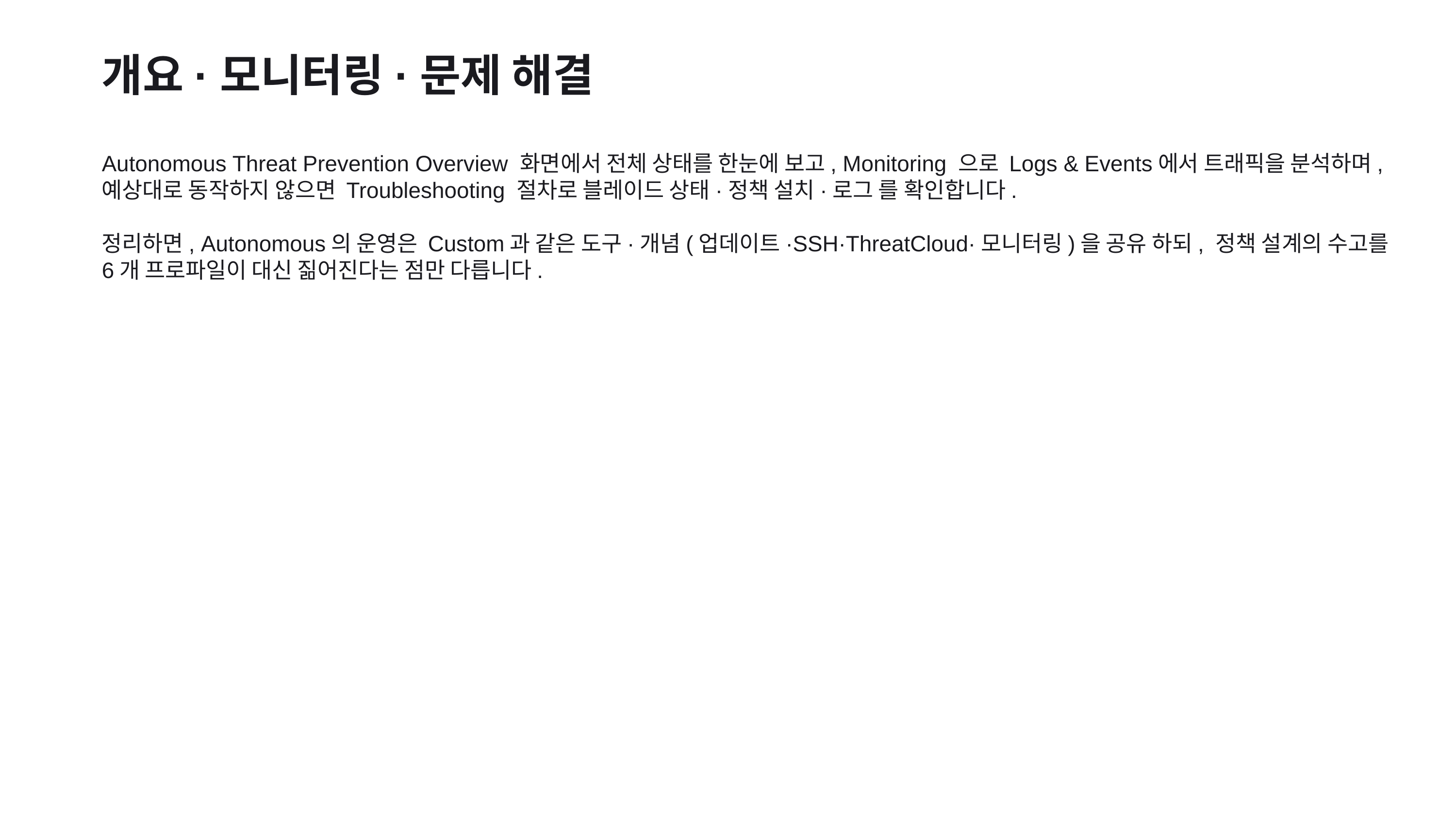

개요·모니터링·문제 해결
Autonomous Threat Prevention Overview 화면에서 전체 상태를 한눈에 보고, Monitoring 으로 Logs & Events에서 트래픽을 분석하며, 예상대로 동작하지 않으면 Troubleshooting 절차로 블레이드 상태·정책 설치·로그 를 확인합니다.

정리하면, Autonomous의 운영은 Custom과 같은 도구·개념(업데이트·SSH·ThreatCloud·모니터링)을 공유 하되, 정책 설계의 수고를 6개 프로파일이 대신 짊어진다는 점만 다릅니다.